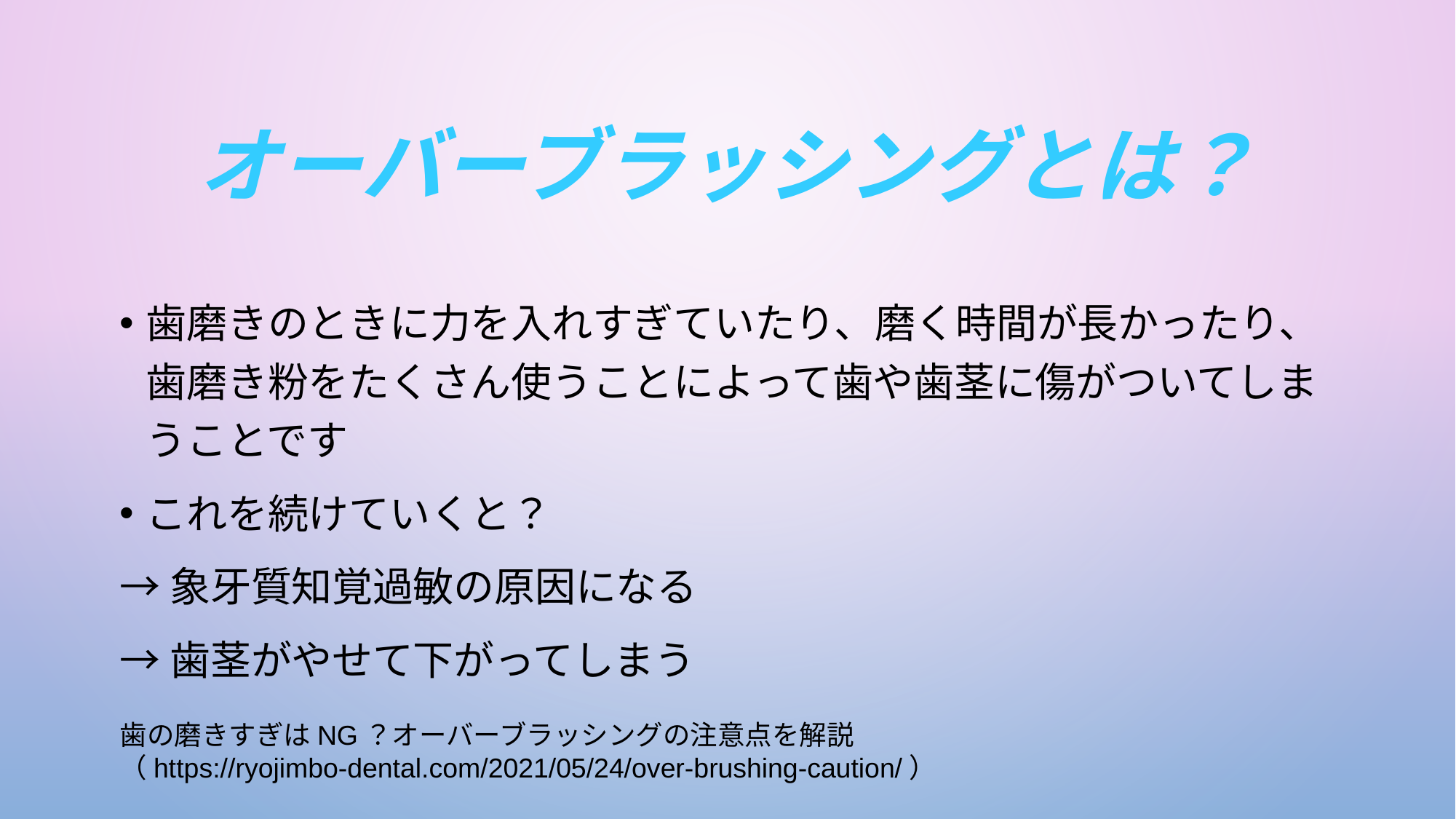

# オーバーブラッシングとは？
歯磨きのときに力を入れすぎていたり、磨く時間が長かったり、歯磨き粉をたくさん使うことによって歯や歯茎に傷がついてしまうことです
これを続けていくと？
→象牙質知覚過敏の原因になる
→歯茎がやせて下がってしまう
歯の磨きすぎはNG？オーバーブラッシングの注意点を解説
（https://ryojimbo-dental.com/2021/05/24/over-brushing-caution/）